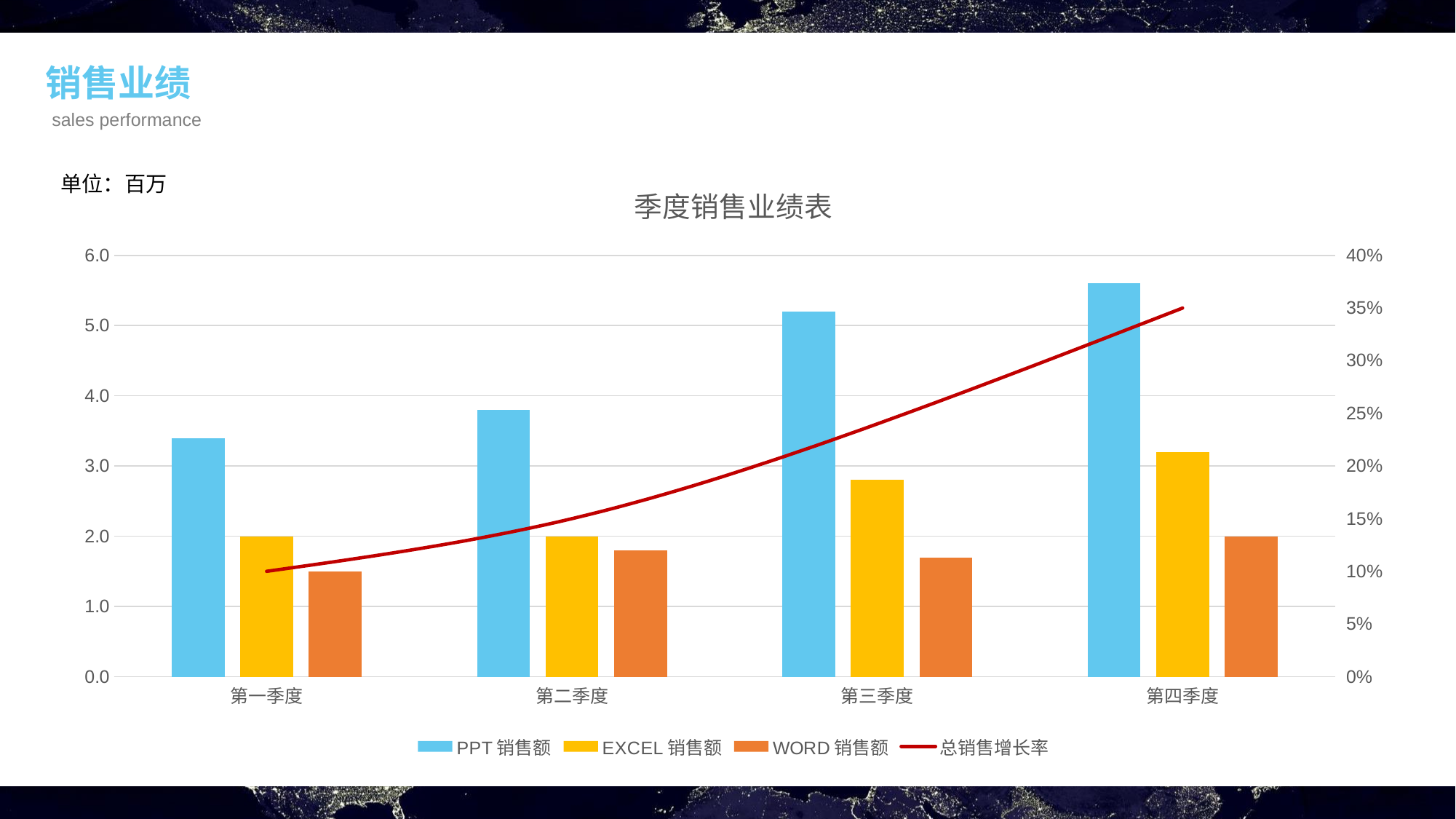

销售业绩
sales performance

### Chart: 季度销售业绩表

| Category | PPT销售额 | EXCEL销售额 | WORD销售额 | 总销售增长率 |
|---|---|---|---|---|
| 第一季度 | 3400000.0 | 2000000.0 | 1500000.0 | 0.1 |
| 第二季度 | 3800000.0 | 2000000.0 | 1800000.0 | 0.15 |
| 第三季度 | 5200000.0 | 2800000.0 | 1700000.0 | 0.24 |
| 第四季度 | 5600000.0 | 3200000.0 | 2000000.0 | 0.35 |
单位：百万